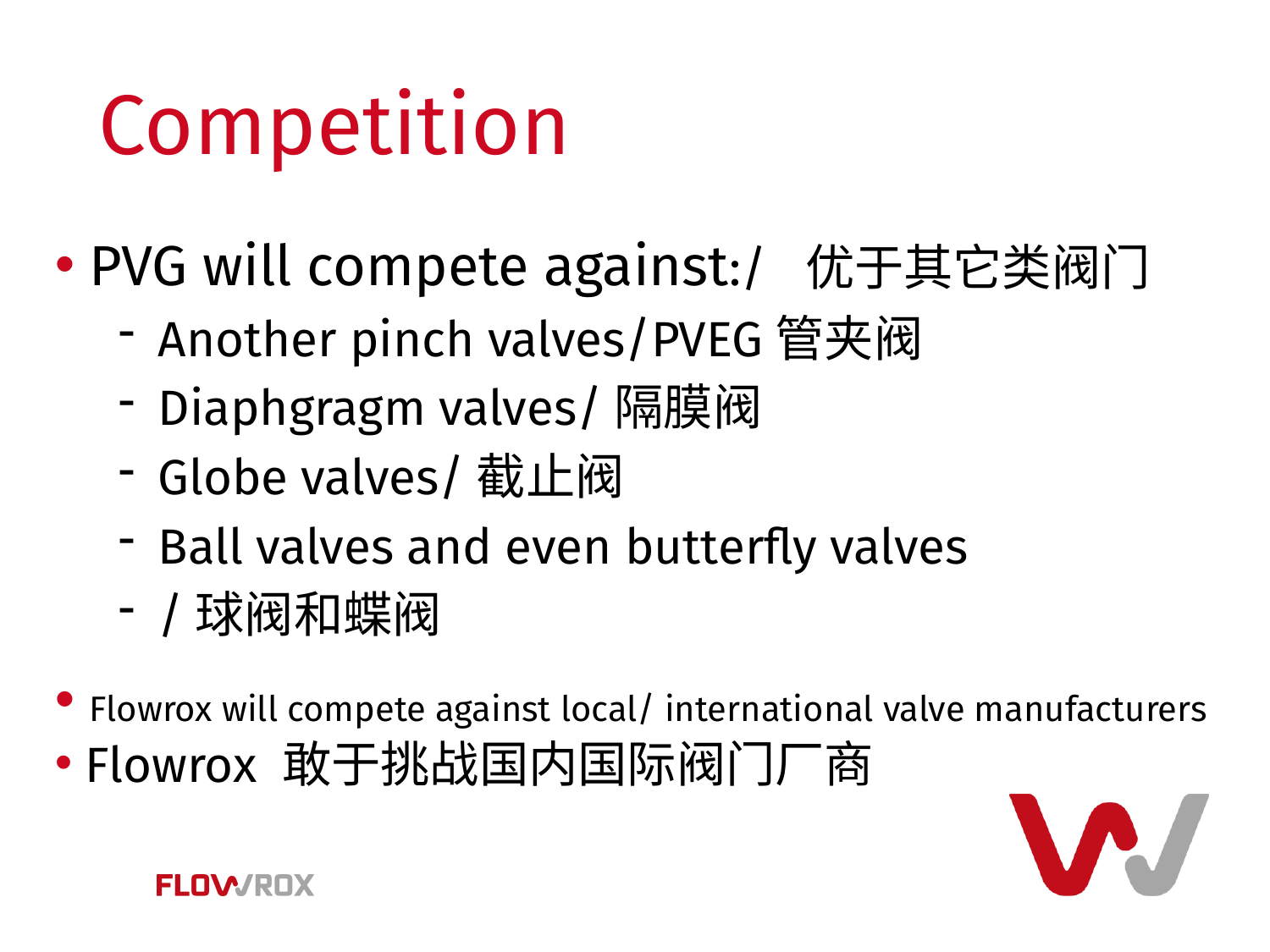

# Competition
 PVG will compete against:/  优于其它类阀门
Another pinch valves/PVEG管夹阀
Diaphgragm valves/隔膜阀
Globe valves/截止阀
Ball valves and even butterfly valves
/球阀和蝶阀

 Flowrox will compete against local/ international valve manufacturers
 Flowrox 敢于挑战国内国际阀门厂商